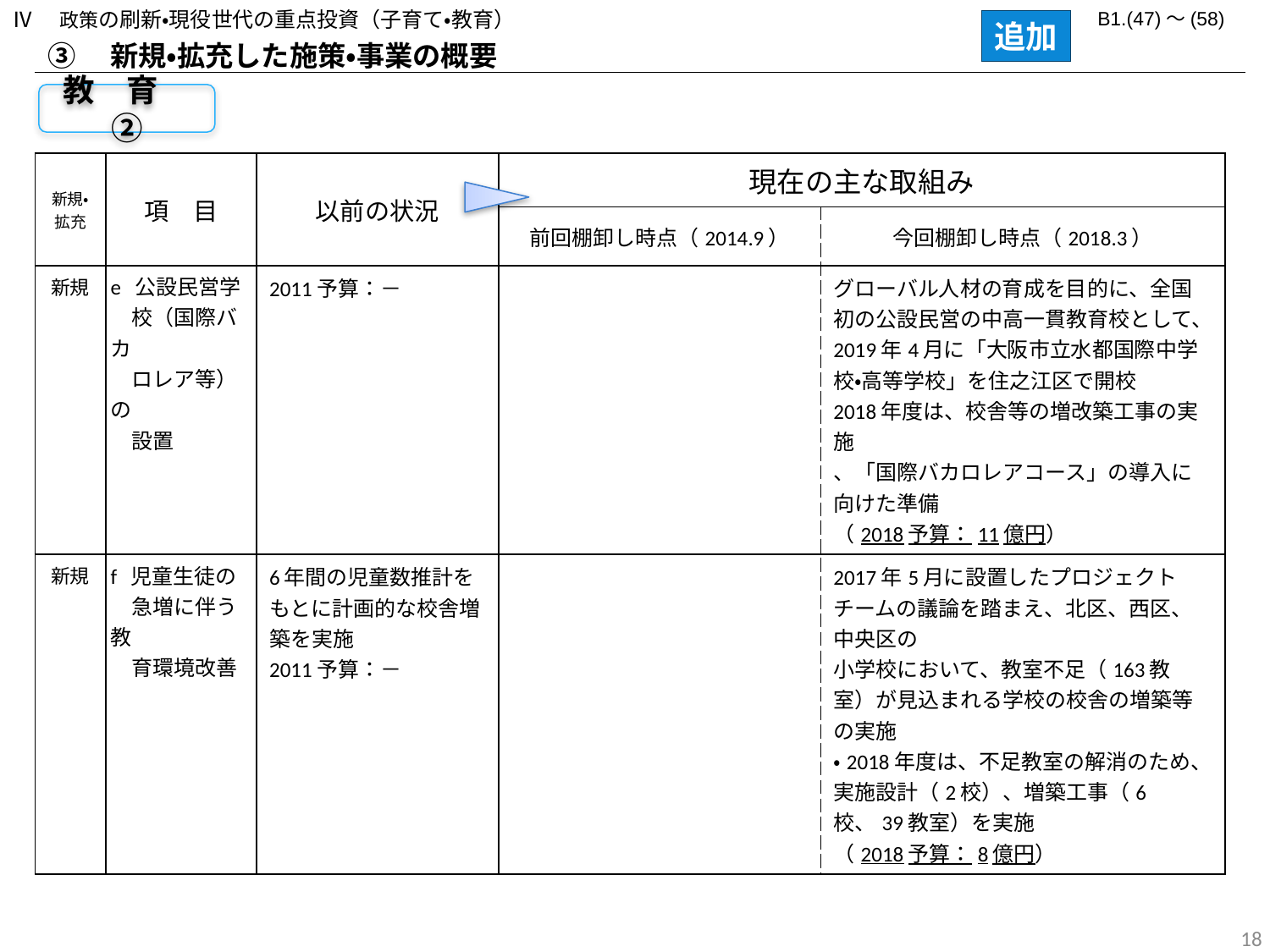

Ⅳ　政策の刷新・現役世代の重点投資（子育て・教育）
B1.(47)～(58)
追加
③　新規・拡充した施策・事業の概要
教　育　②
| 新規・ 拡充 | 項　目 | 以前の状況 | 現在の主な取組み |  |
| --- | --- | --- | --- | --- |
|  |  |  | 前回棚卸し時点（2014.9） | 今回棚卸し時点（2018.3） |
| 新規 | e 公設民営学 　校（国際バカ 　ロレア等）の 　設置 | 2011予算：－ |  | グローバル人材の育成を目的に、全国初の公設民営の中高一貫教育校として、 2019年4月に「大阪市立水都国際中学校・高等学校」を住之江区で開校 2018年度は、校舎等の増改築工事の実施 、「国際バカロレアコース」の導入に向けた準備 （2018予算：11億円） |
| 新規 | f 児童生徒の 　急増に伴う教 　育環境改善 | 6年間の児童数推計をもとに計画的な校舎増築を実施 2011予算：－ |  | 2017年5月に設置したプロジェクトチームの議論を踏まえ、北区、西区、中央区の 小学校において、教室不足（163教室）が見込まれる学校の校舎の増築等の実施 ・2018年度は、不足教室の解消のため、実施設計（2校）、増築工事（6校、39教室）を実施 （2018予算：8億円） |

18